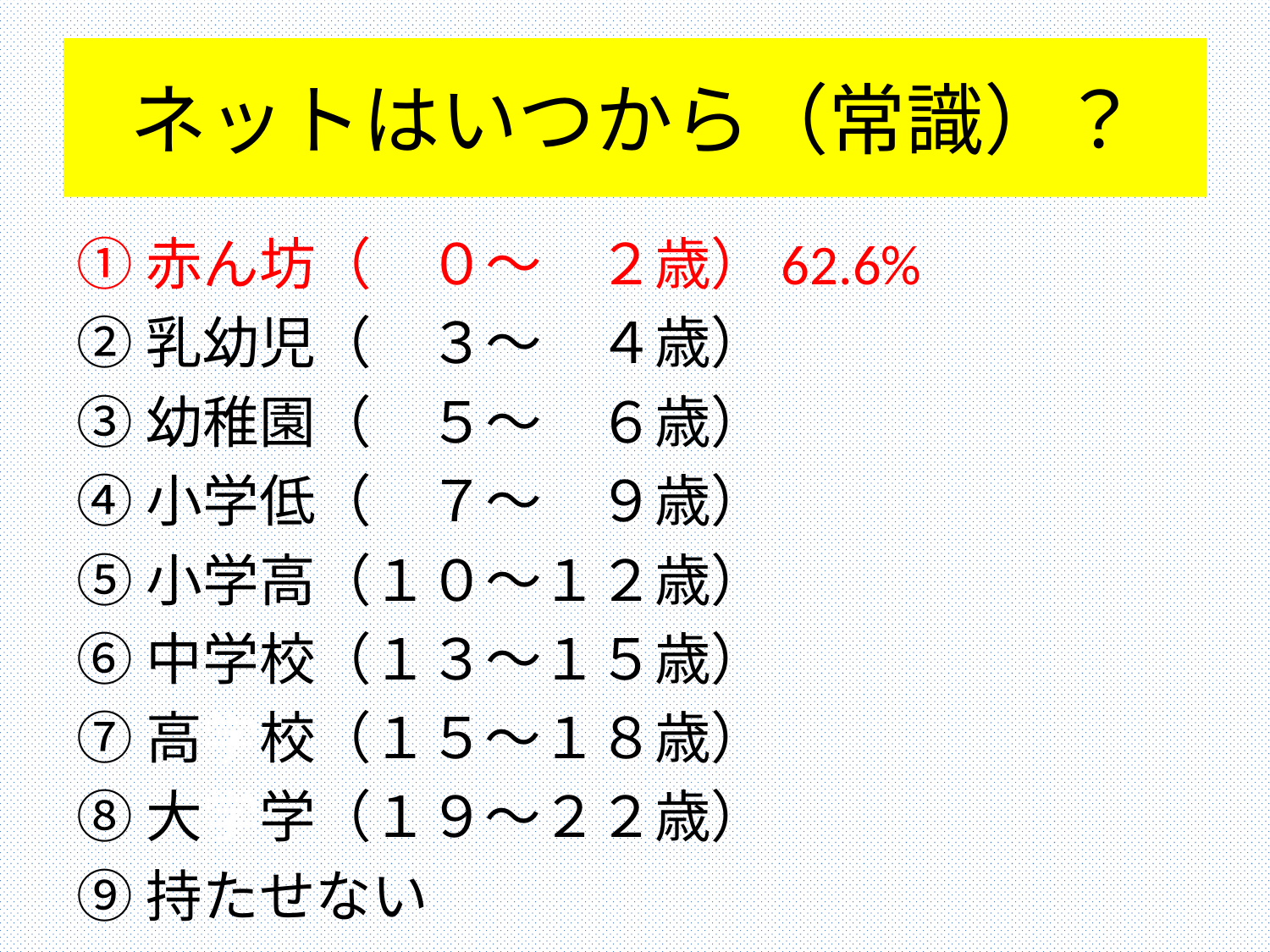

# ネットはいつから（常識）？
①赤ん坊（　０～　２歳）62.6%
②乳幼児（　３～　４歳）
③幼稚園（　５～　６歳）
④小学低（　７～　９歳）
⑤小学高（１０～１２歳）
⑥中学校（１３～１５歳）
⑦高学校（１５～１８歳）
⑧大学学（１９～２２歳）
⑨持たせない